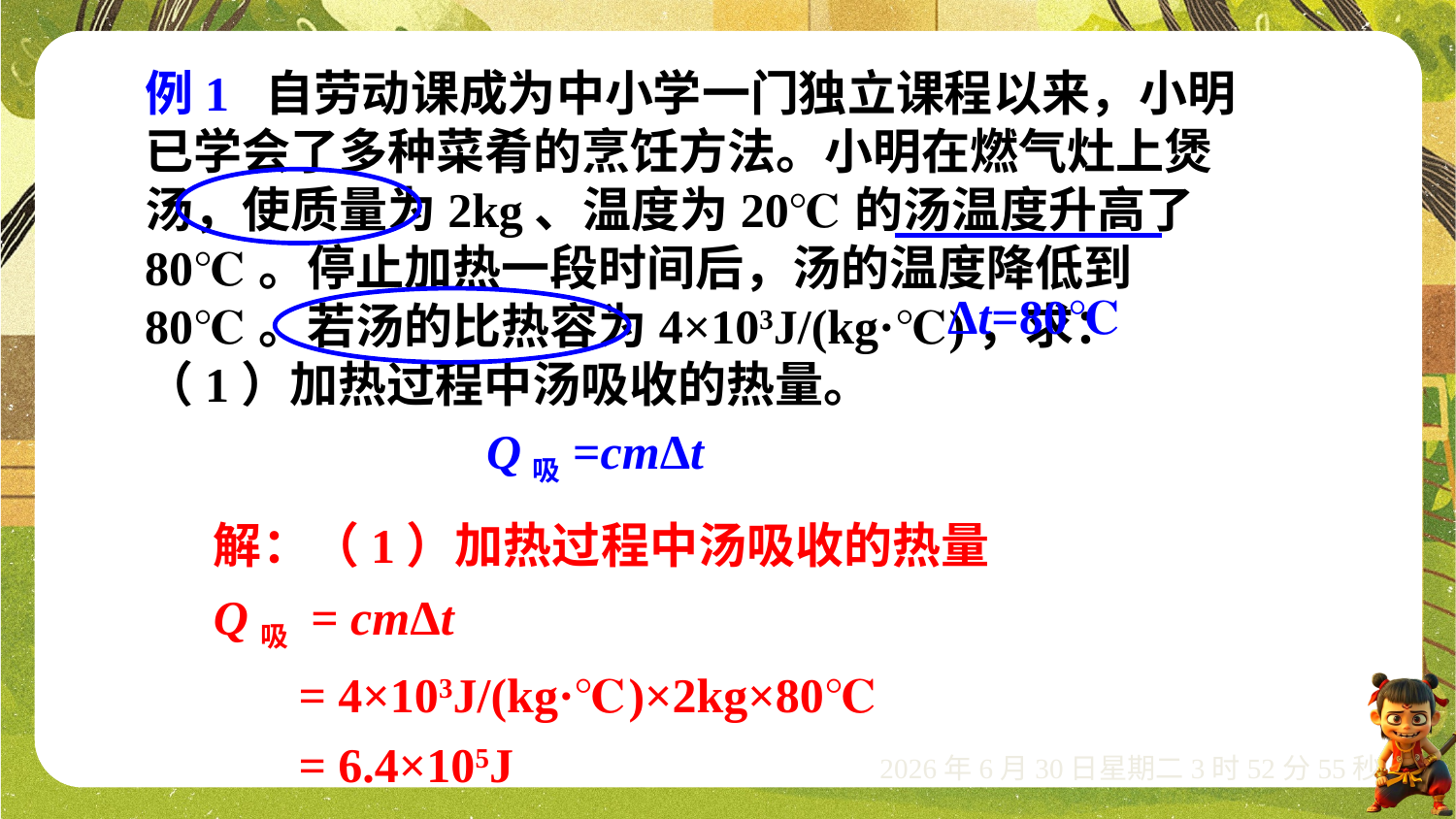

例1  自劳动课成为中小学一门独立课程以来，小明已学会了多种菜肴的烹饪方法。小明在燃气灶上煲汤，使质量为2kg、温度为20℃的汤温度升高了80℃。停止加热一段时间后，汤的温度降低到80℃。若汤的比热容为4×103J/(kg·℃)，求：
（1）加热过程中汤吸收的热量。

Δt=80℃

Q吸=cmΔt
解：（1）加热过程中汤吸收的热量
Q吸 = cmΔt
       = 4×103J/(kg·℃)×2kg×80℃
       = 6.4×105J